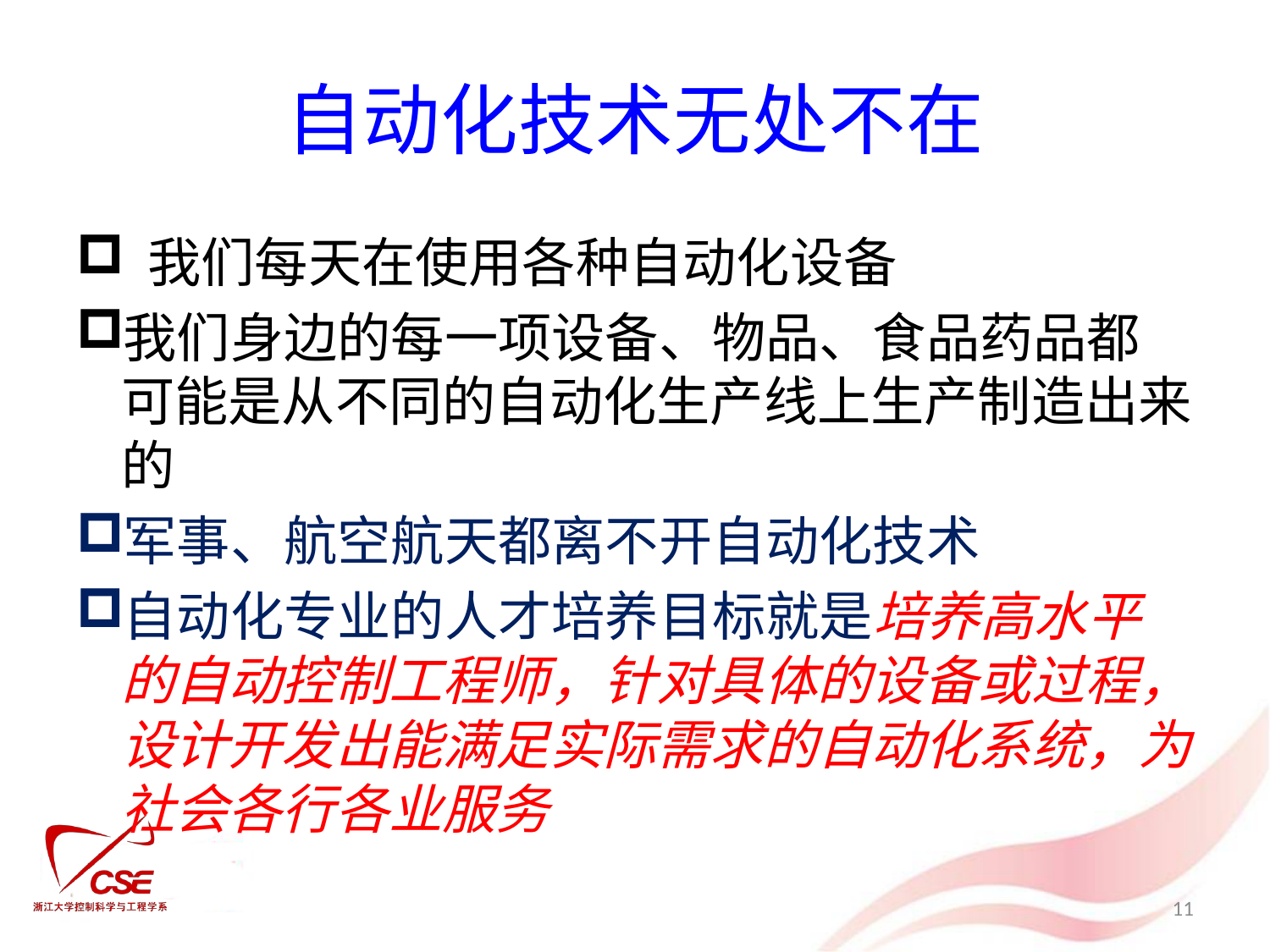

# 自动化技术无处不在
 我们每天在使用各种自动化设备
我们身边的每一项设备、物品、食品药品都可能是从不同的自动化生产线上生产制造出来的
军事、航空航天都离不开自动化技术
自动化专业的人才培养目标就是培养高水平的自动控制工程师，针对具体的设备或过程，设计开发出能满足实际需求的自动化系统，为社会各行各业服务
11